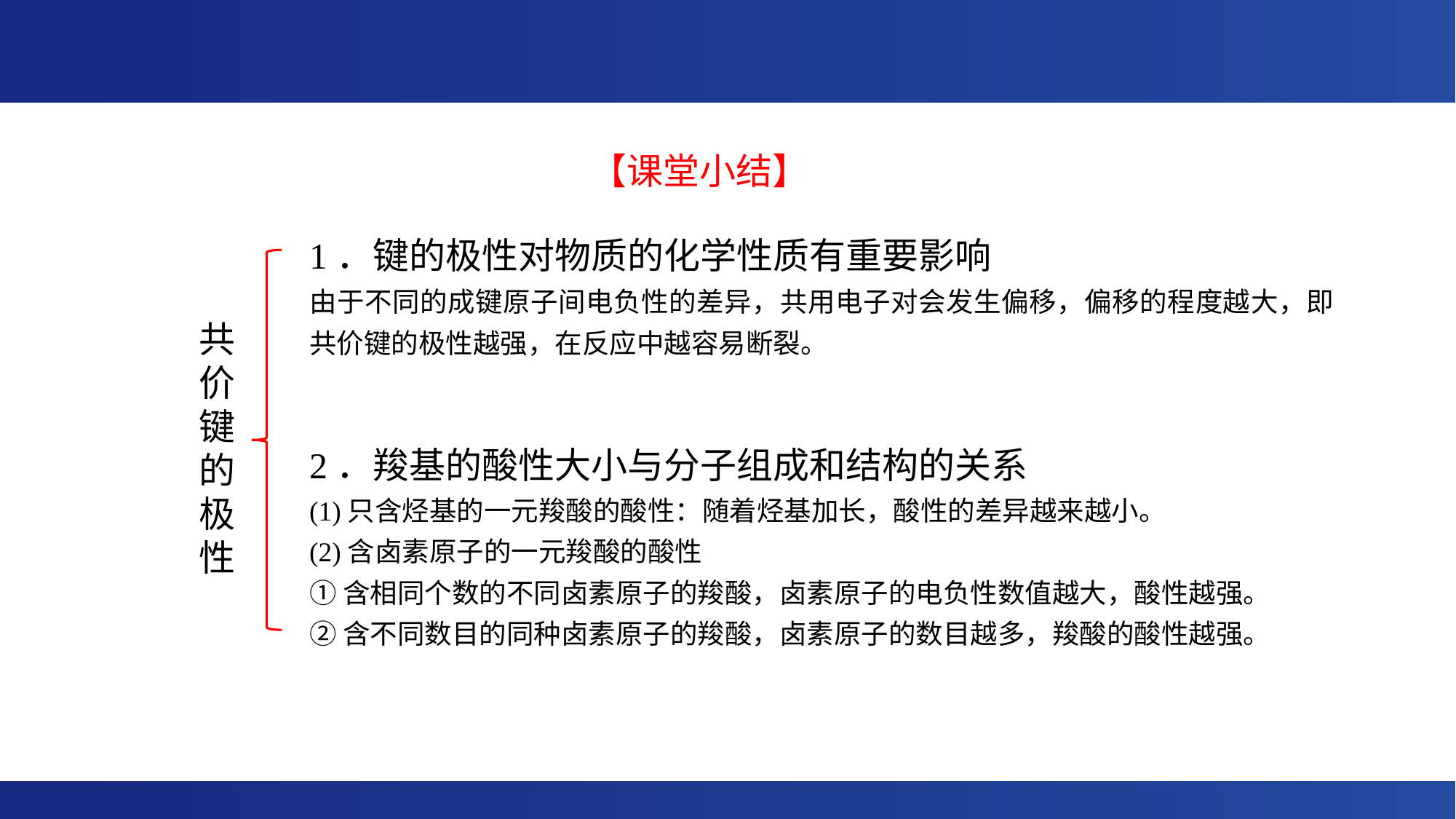

【课堂小结】
1．键的极性对物质的化学性质有重要影响
由于不同的成键原子间电负性的差异，共用电子对会发生偏移，偏移的程度越大，即共价键的极性越强，在反应中越容易断裂。

共价键的极性
2．羧基的酸性大小与分子组成和结构的关系
(1)只含烃基的一元羧酸的酸性：随着烃基加长，酸性的差异越来越小。
(2)含卤素原子的一元羧酸的酸性
①含相同个数的不同卤素原子的羧酸，卤素原子的电负性数值越大，酸性越强。
②含不同数目的同种卤素原子的羧酸，卤素原子的数目越多，羧酸的酸性越强。